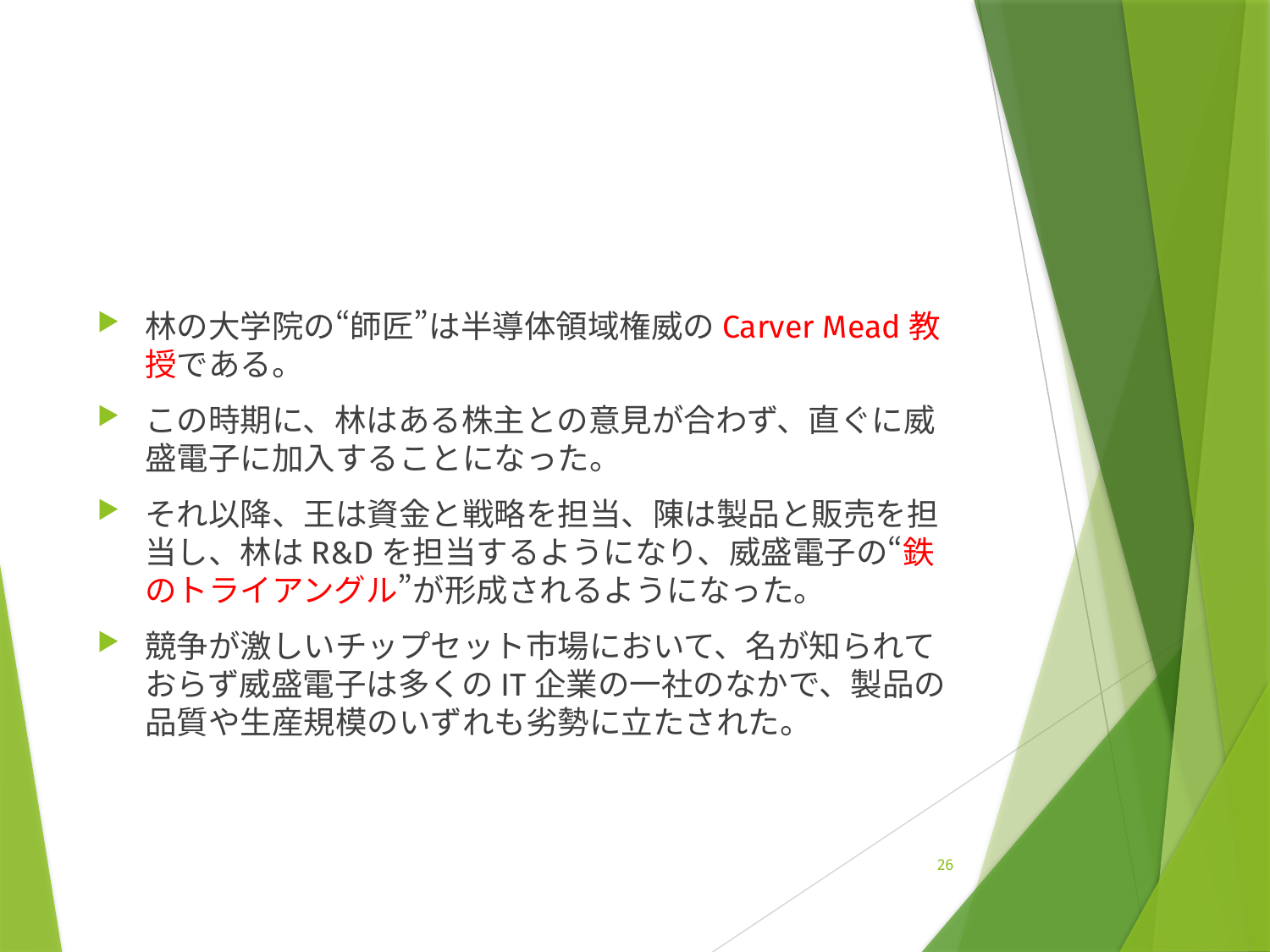

#
林の大学院の“師匠”は半導体領域権威のCarver Mead教授である。
この時期に、林はある株主との意見が合わず、直ぐに威盛電子に加入することになった。
それ以降、王は資金と戦略を担当、陳は製品と販売を担当し、林はR&Dを担当するようになり、威盛電子の“鉄のトライアングル”が形成されるようになった。
競争が激しいチップセット市場において、名が知られておらず威盛電子は多くのIT企業の一社のなかで、製品の品質や生産規模のいずれも劣勢に立たされた。

26